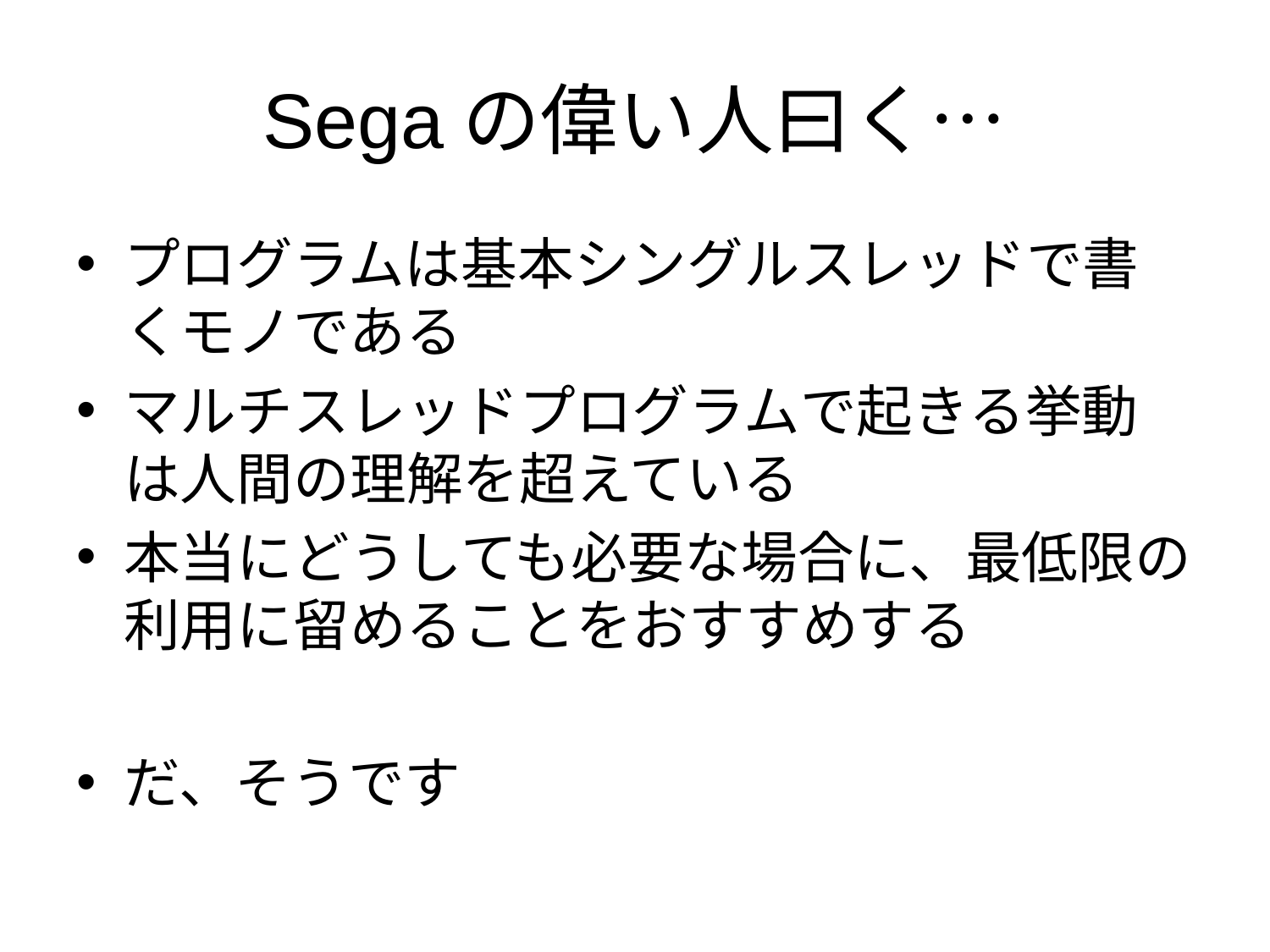

# Segaの偉い人曰く…
プログラムは基本シングルスレッドで書くモノである
マルチスレッドプログラムで起きる挙動は人間の理解を超えている
本当にどうしても必要な場合に、最低限の利用に留めることをおすすめする

だ、そうです